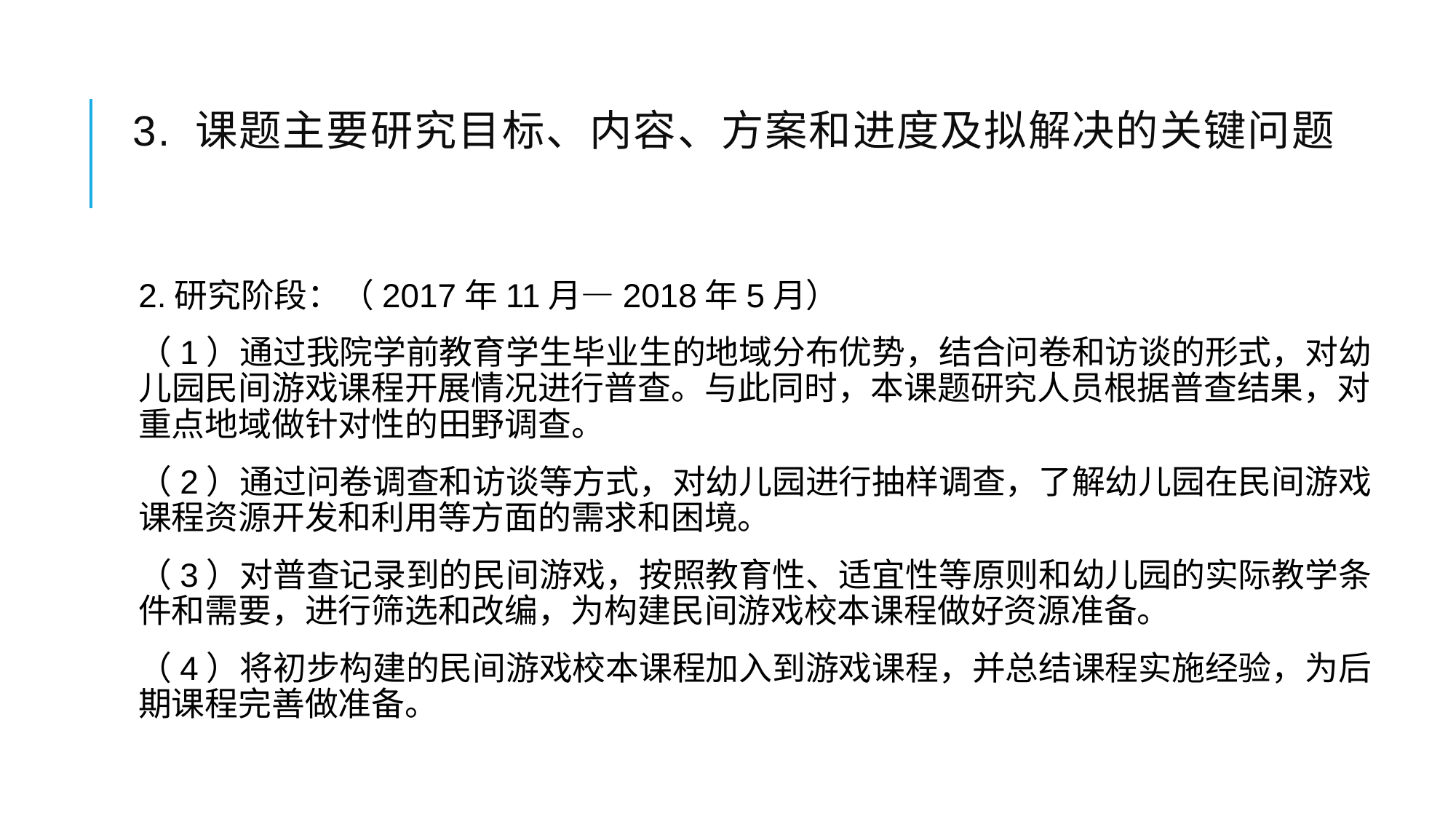

# 3. 课题主要研究目标、内容、方案和进度及拟解决的关键问题
2.研究阶段：（2017年11月—2018年5月）
（1）通过我院学前教育学生毕业生的地域分布优势，结合问卷和访谈的形式，对幼儿园民间游戏课程开展情况进行普查。与此同时，本课题研究人员根据普查结果，对重点地域做针对性的田野调查。
（2）通过问卷调查和访谈等方式，对幼儿园进行抽样调查，了解幼儿园在民间游戏课程资源开发和利用等方面的需求和困境。
（3）对普查记录到的民间游戏，按照教育性、适宜性等原则和幼儿园的实际教学条件和需要，进行筛选和改编，为构建民间游戏校本课程做好资源准备。
（4）将初步构建的民间游戏校本课程加入到游戏课程，并总结课程实施经验，为后期课程完善做准备。